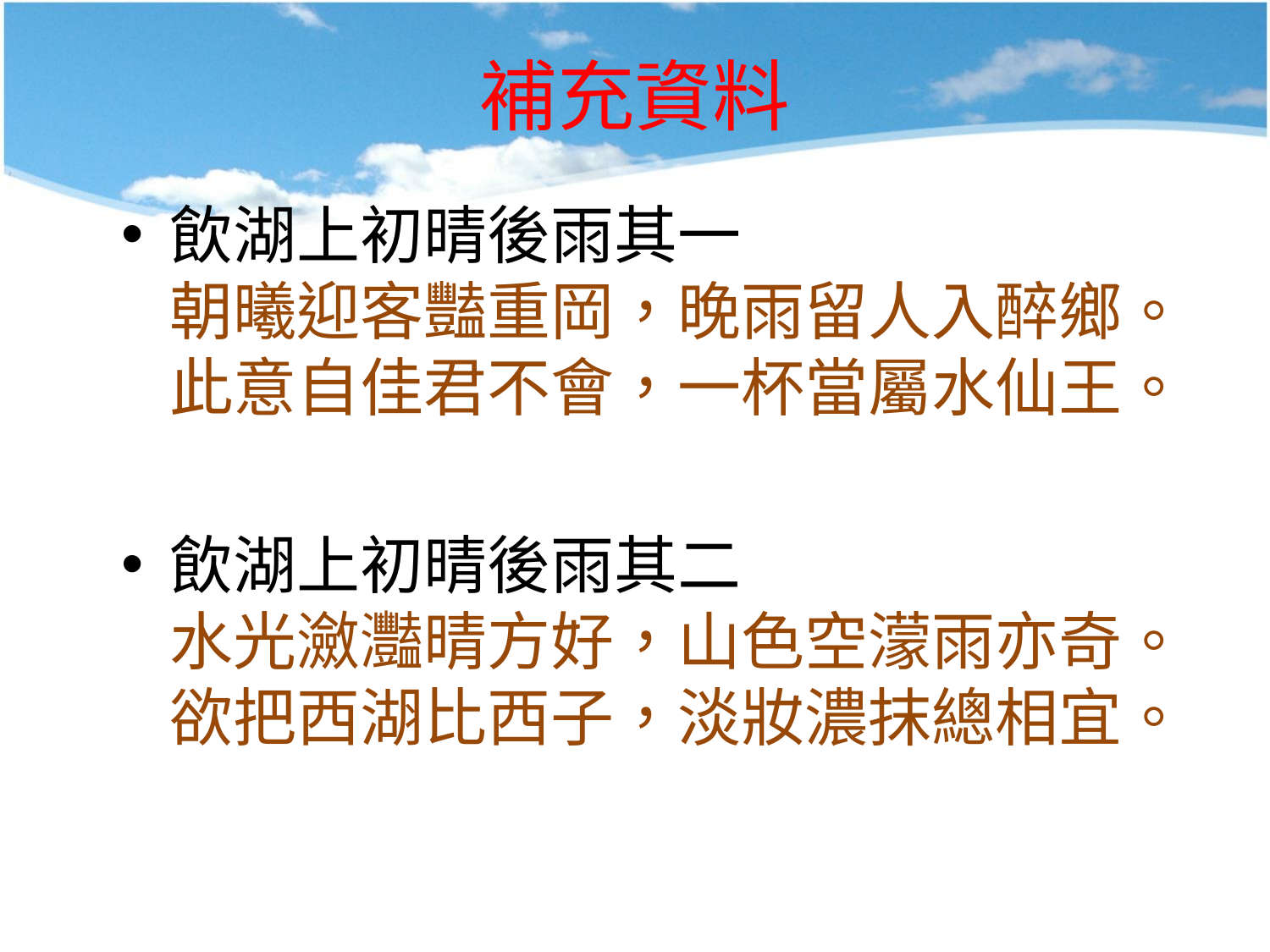

# 補充資料
飲湖上初晴後雨其一
朝曦迎客豔重岡，晚雨留人入醉鄉。
此意自佳君不會，一杯當屬水仙王。

飲湖上初晴後雨其二
水光瀲灩晴方好，山色空濛雨亦奇。
欲把西湖比西子，淡妝濃抹總相宜。